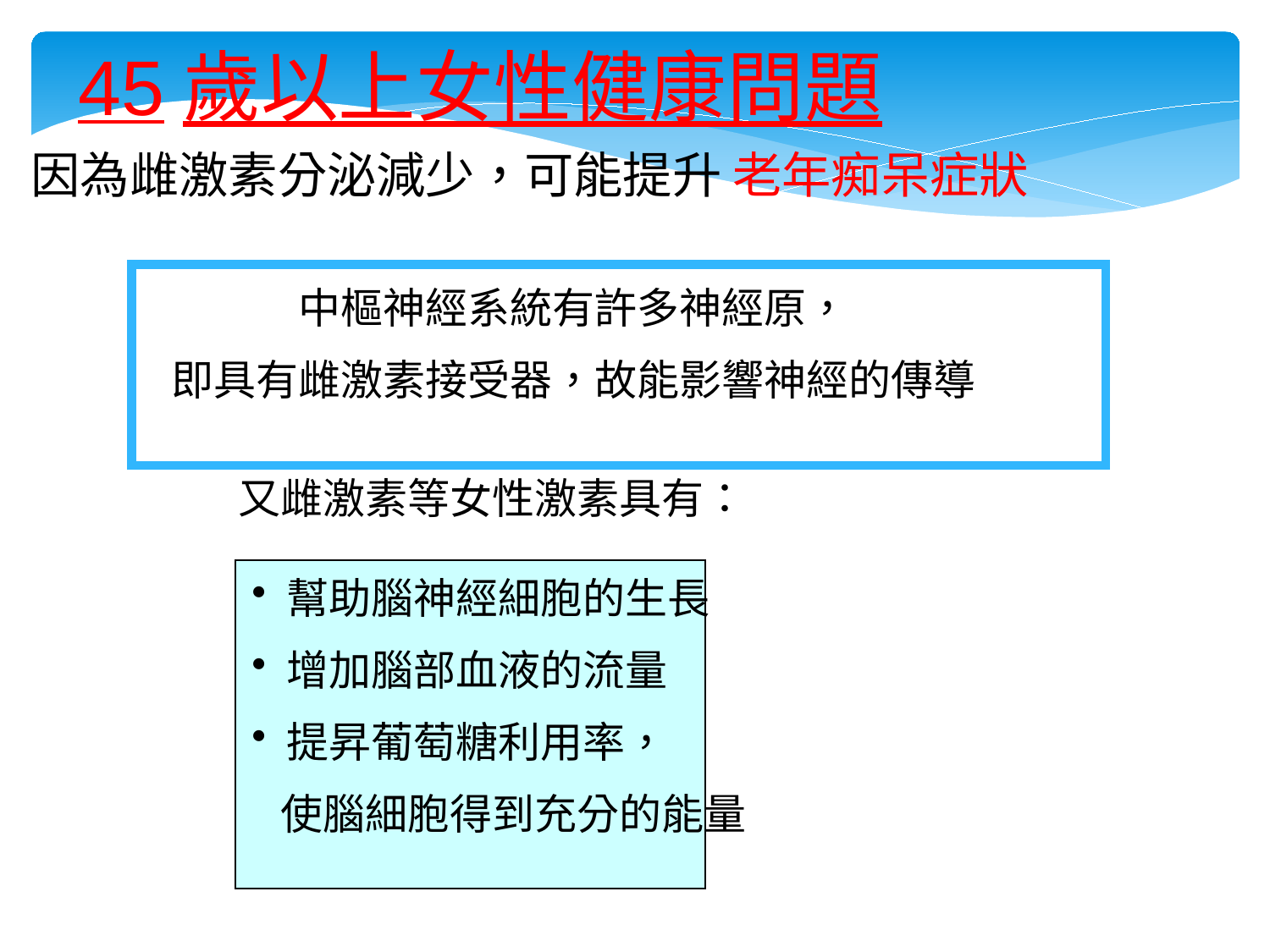

45歲以上女性健康問題
因為雌激素分泌減少，可能提升 老年痴呆症狀

中樞神經系統有許多神經原，
即具有雌激素接受器，故能影響神經的傳導
又雌激素等女性激素具有：

 幫助腦神經細胞的生長
 增加腦部血液的流量
 提昇葡萄糖利用率，
  使腦細胞得到充分的能量